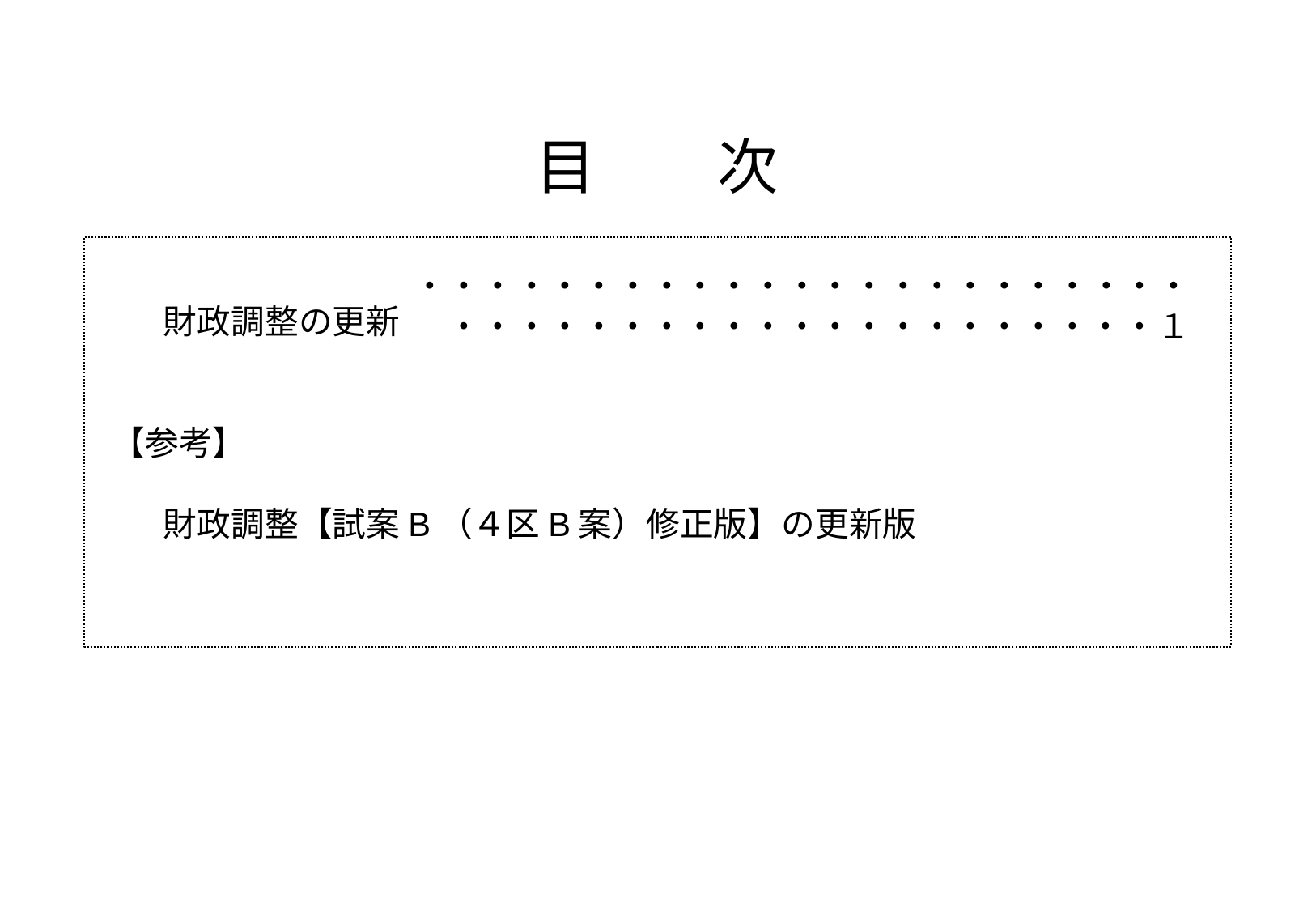

# 目　　次
　　財政調整の更新

 【参考】
　　財政調整【試案B（４区B案）修正版】の更新版

・・・・・・・・・・・・・・・・・・・・・・・・・・・・・・・・・・・・・・・・・・・・１